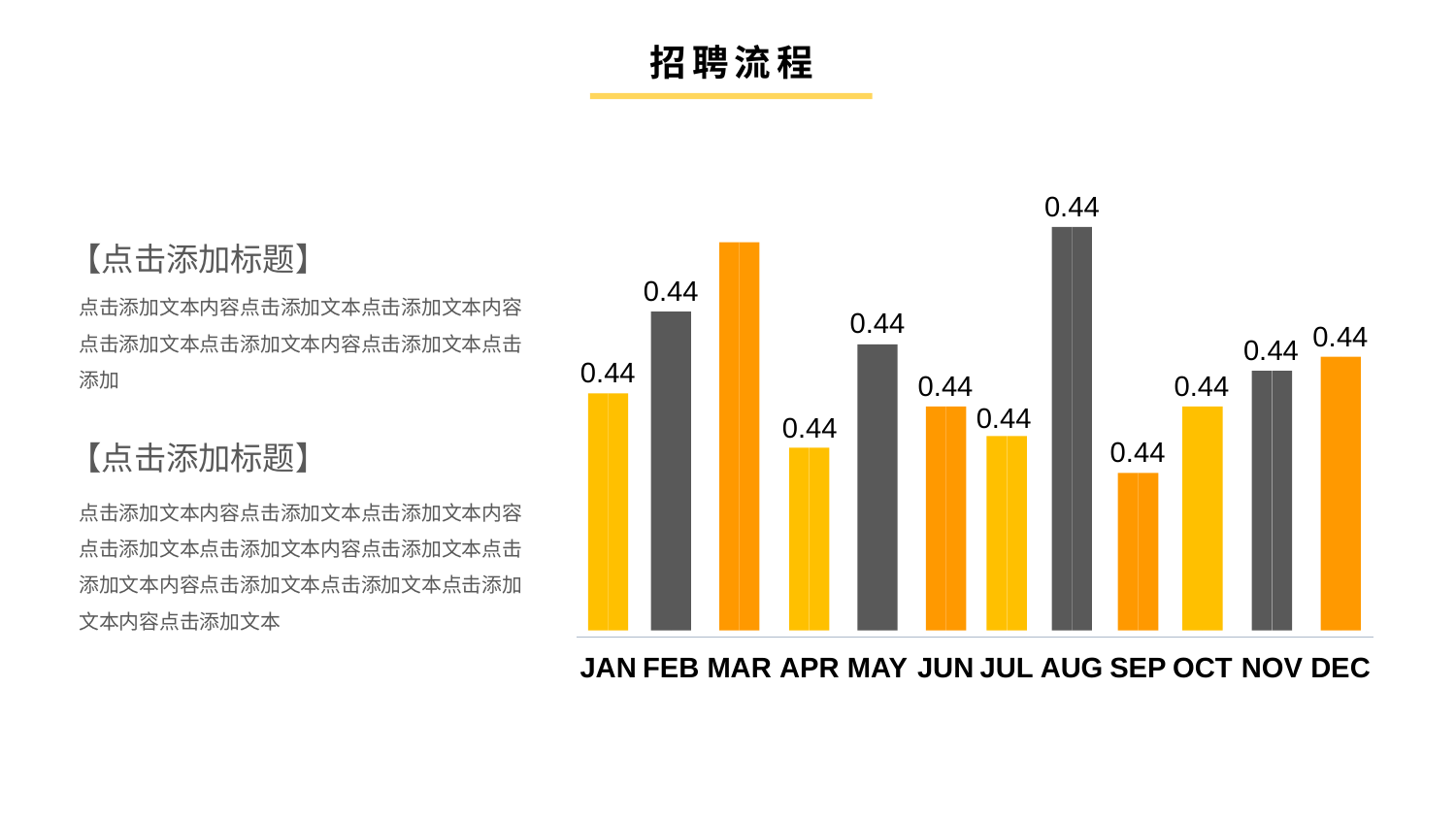

招聘流程
0.44

【点击添加标题】

0.44
点击添加文本内容点击添加文本点击添加文本内容点击添加文本点击添加文本内容点击添加文本点击添加
0.44

0.44
0.44

0.44

0.44
0.44

0.44
0.44

0.44
【点击添加标题】

点击添加文本内容点击添加文本点击添加文本内容点击添加文本点击添加文本内容点击添加文本点击添加文本内容点击添加文本点击添加文本点击添加文本内容点击添加文本
JAN
FEB
MAR
APR
MAY
JUN
JUL
AUG
SEP
OCT
NOV
DEC